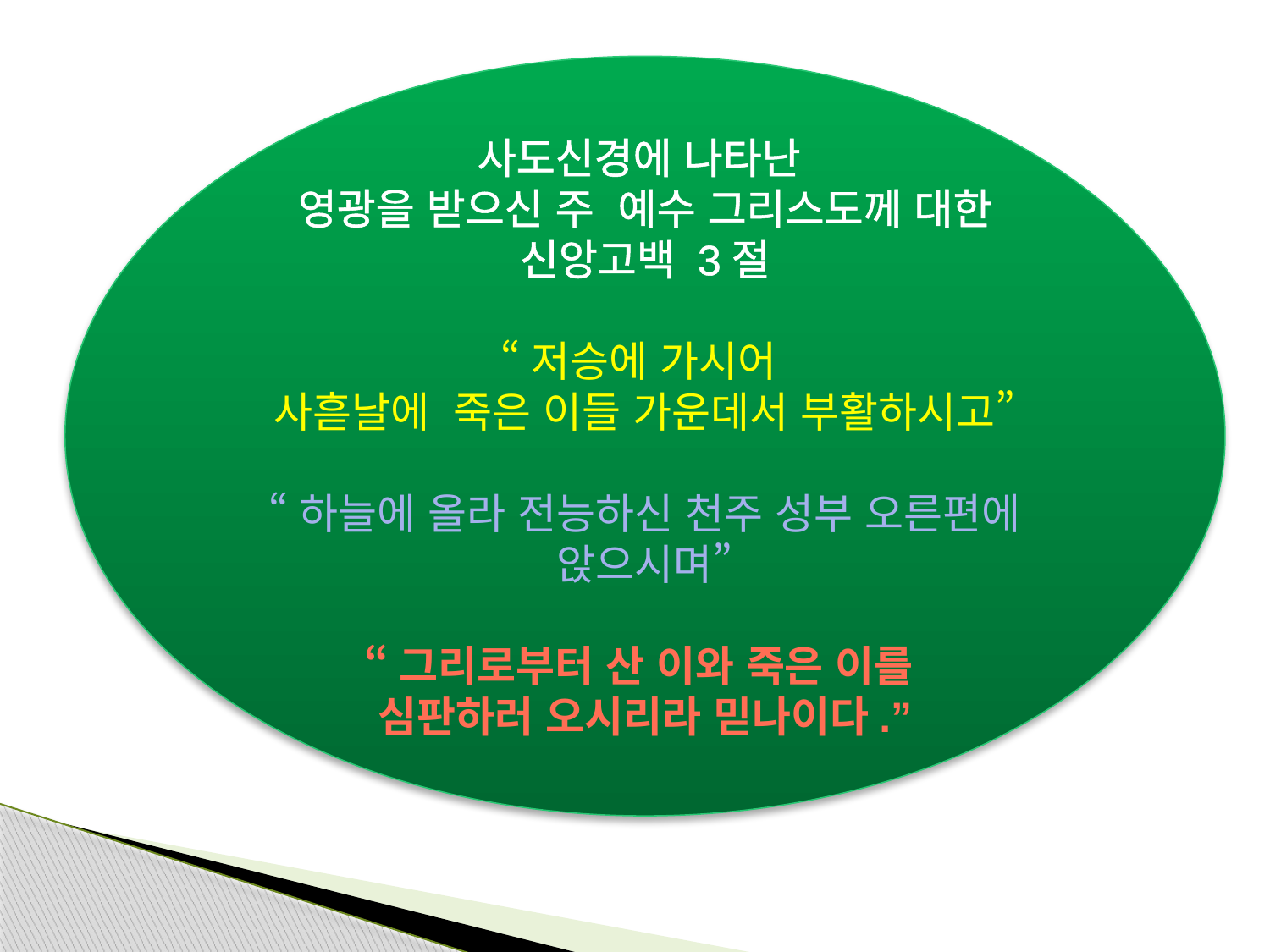

사도신경에 나타난
영광을 받으신 주  예수 그리스도께 대한 신앙고백 3절

“저승에 가시어
사흗날에  죽은 이들 가운데서 부활하시고”

“하늘에 올라 전능하신 천주 성부 오른편에 앉으시며”

“그리로부터 산 이와 죽은 이를
심판하러 오시리라 믿나이다.”